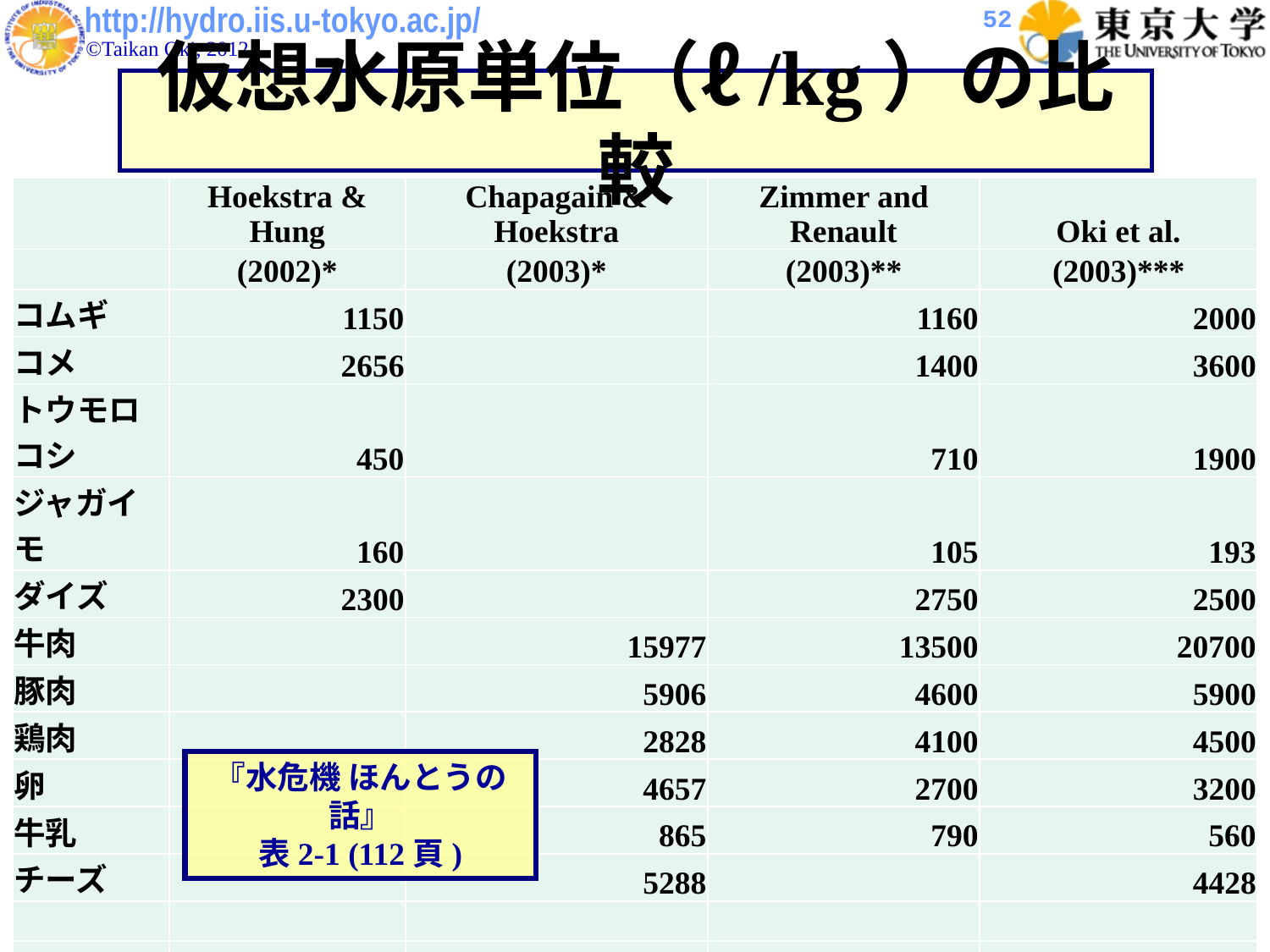

52
仮想水原単位（ℓ/kg）の比較
|  | Hoekstra & Hung | Chapagain & Hoekstra | Zimmer and Renault | Oki et al. |
| --- | --- | --- | --- | --- |
|  | (2002)\* | (2003)\* | (2003)\*\* | (2003)\*\*\* |
| コムギ | 1150 |  | 1160 | 2000 |
| コメ | 2656 |  | 1400 | 3600 |
| トウモロコシ | 450 |  | 710 | 1900 |
| ジャガイモ | 160 |  | 105 | 193 |
| ダイズ | 2300 |  | 2750 | 2500 |
| 牛肉 |  | 15977 | 13500 | 20700 |
| 豚肉 |  | 5906 | 4600 | 5900 |
| 鶏肉 |  | 2828 | 4100 | 4500 |
| 卵 |  | 4657 | 2700 | 3200 |
| 牛乳 |  | 865 | 790 | 560 |
| チーズ |  | 5288 |  | 4428 |
|  |  |  |  |  |
| \* 世界平均 |  |  |  |  |
| \*\* ダイズはエジプトの値、それ以外はカリフォルニアに対する推計値 |  |  |  |  |
| \*\*\* 日本に対する推計値。ジャガイモとチーズ(パルメザンチーズ)は佐藤(2003)の推計値。 |  |  |  |  |
『水危機 ほんとうの話』
表2-1 (112頁)